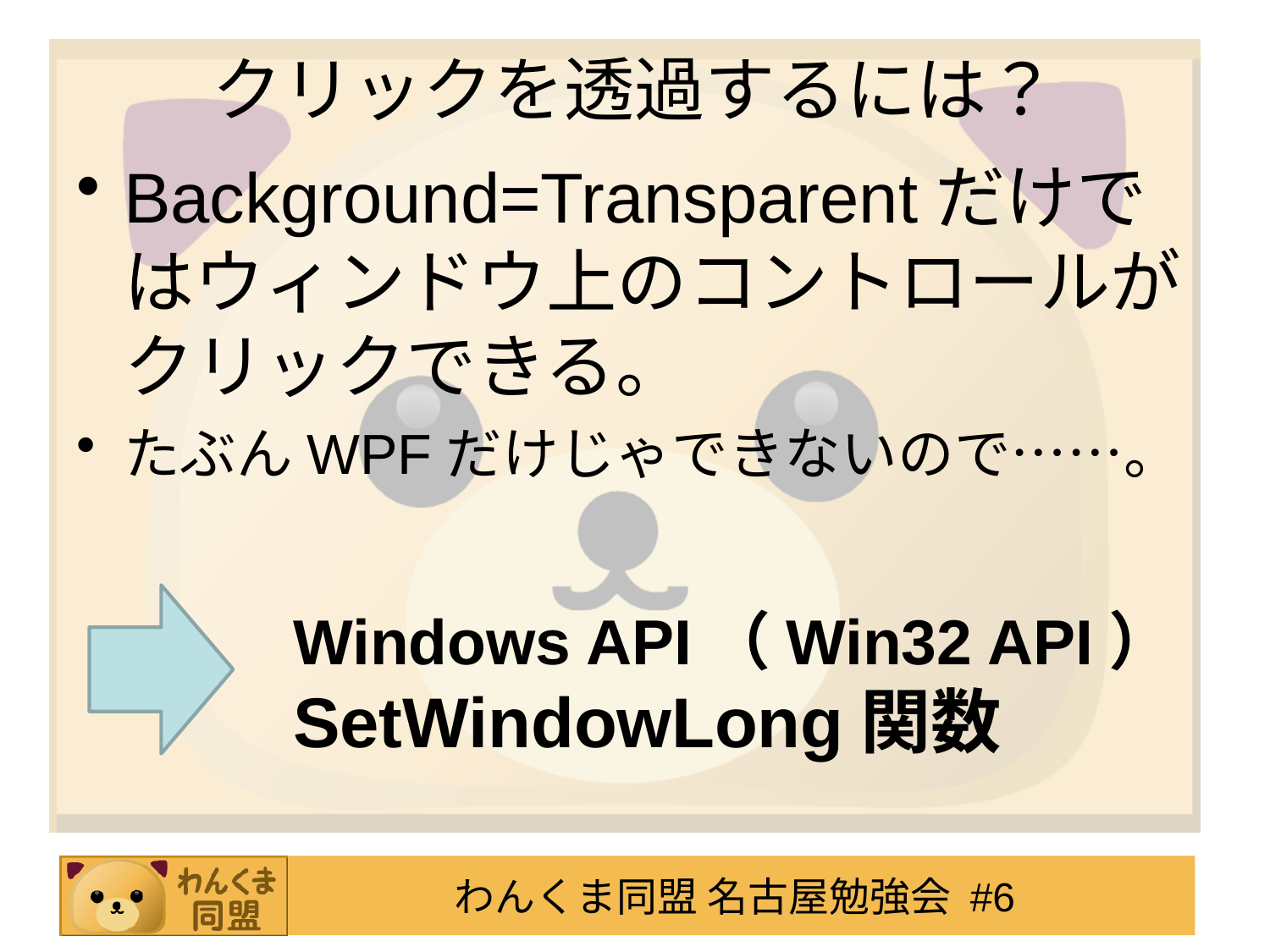

# クリックを透過するには？
Background=Transparentだけではウィンドウ上のコントロールがクリックできる。
たぶんWPFだけじゃできないので……。

Windows API（Win32 API）
SetWindowLong関数